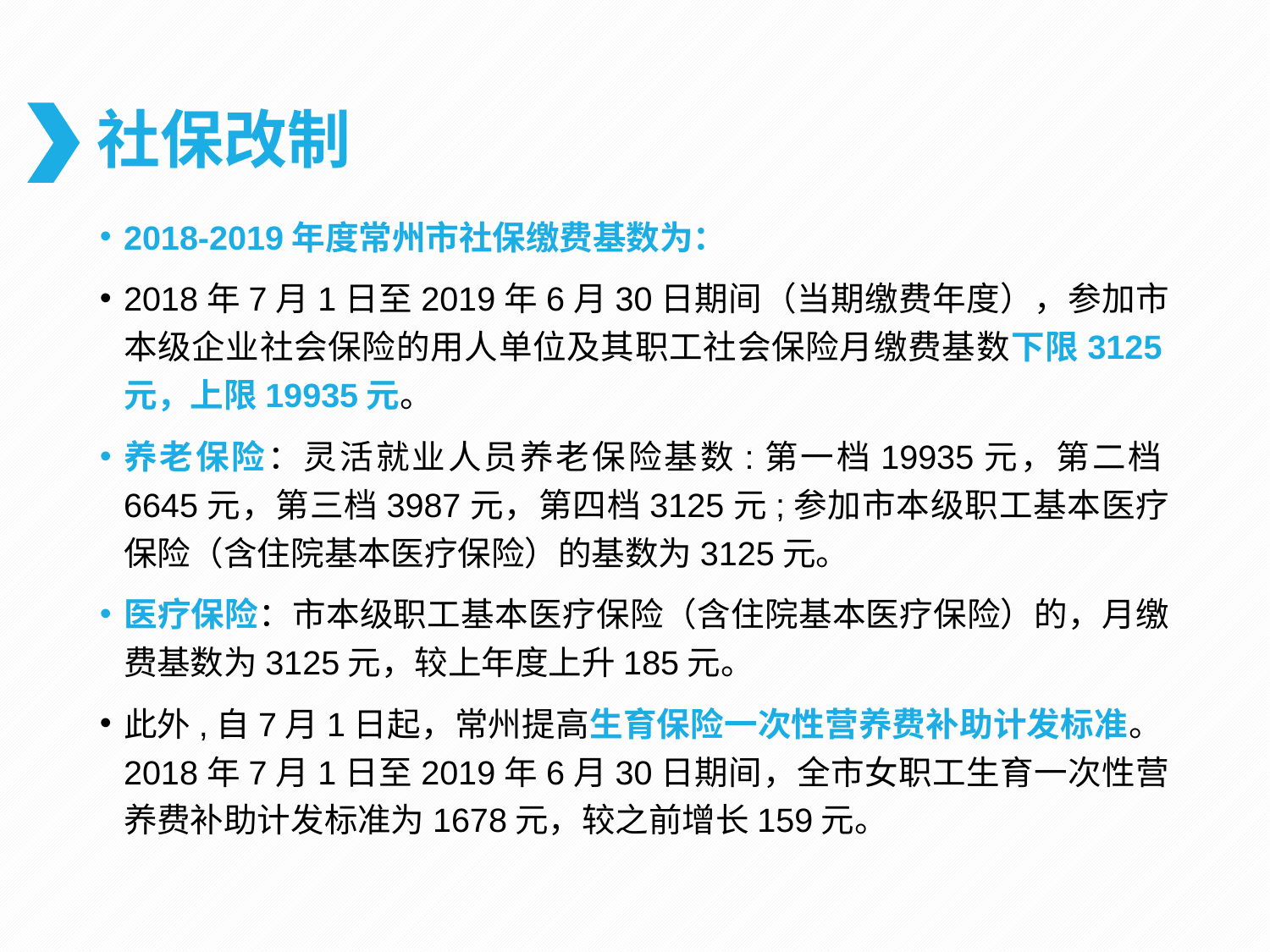

# 社保改制
2018-2019年度常州市社保缴费基数为：
2018年7月1日至2019年6月30日期间（当期缴费年度），参加市本级企业社会保险的用人单位及其职工社会保险月缴费基数下限3125元，上限19935元。
养老保险：灵活就业人员养老保险基数:第一档19935元，第二档6645元，第三档3987元，第四档3125元;参加市本级职工基本医疗保险（含住院基本医疗保险）的基数为3125元。
医疗保险：市本级职工基本医疗保险（含住院基本医疗保险）的，月缴费基数为3125元，较上年度上升185元。
此外,自7月1日起，常州提高生育保险一次性营养费补助计发标准。2018年7月1日至2019年6月30日期间，全市女职工生育一次性营养费补助计发标准为1678元，较之前增长159元。
6